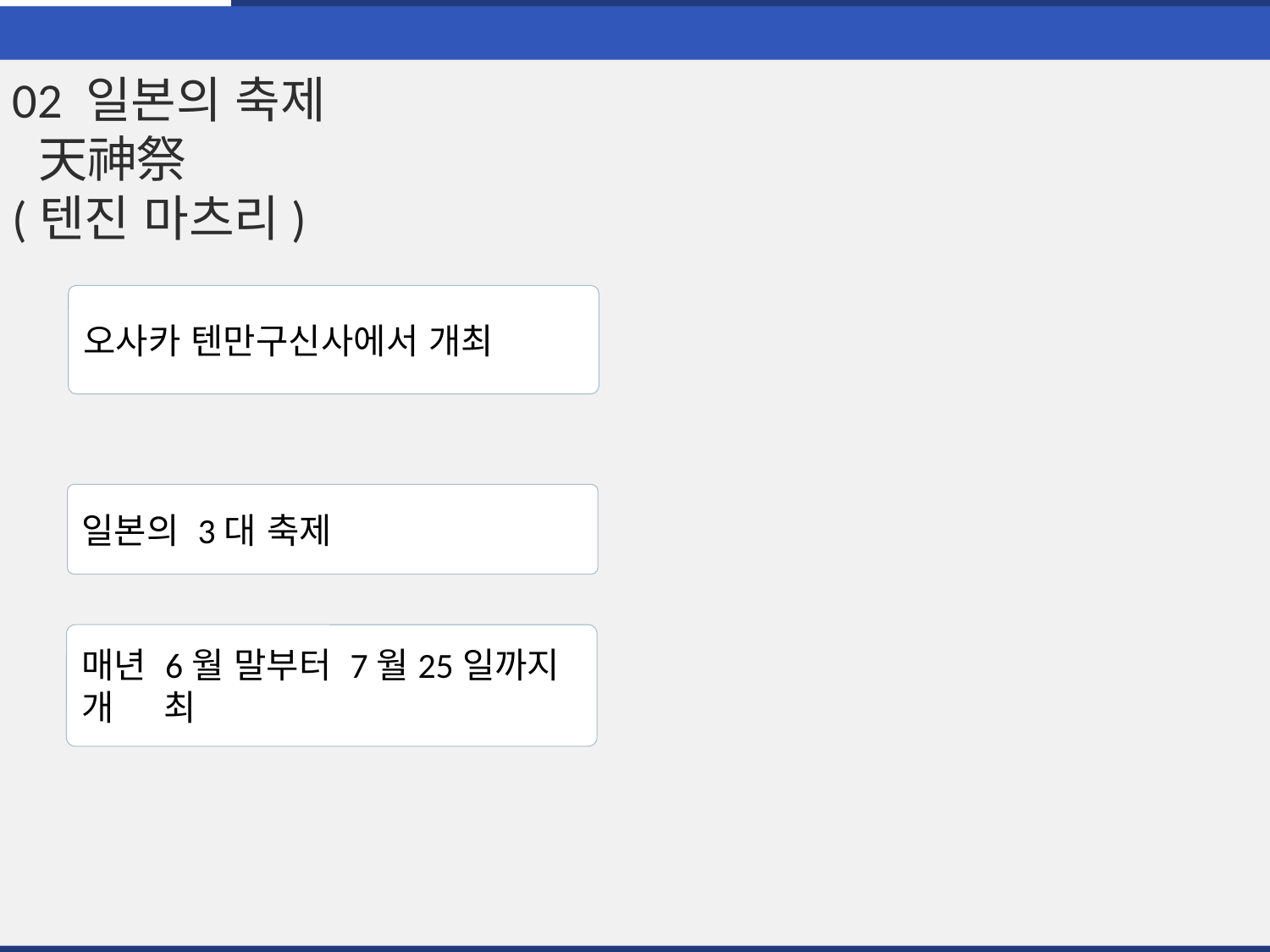

02 일본의 축제
 天神祭
(텐진 마츠리)
오사카 텐만구신사에서 개최
일본의 3대 축제
매년 6월 말부터 7월25일까지 개     최